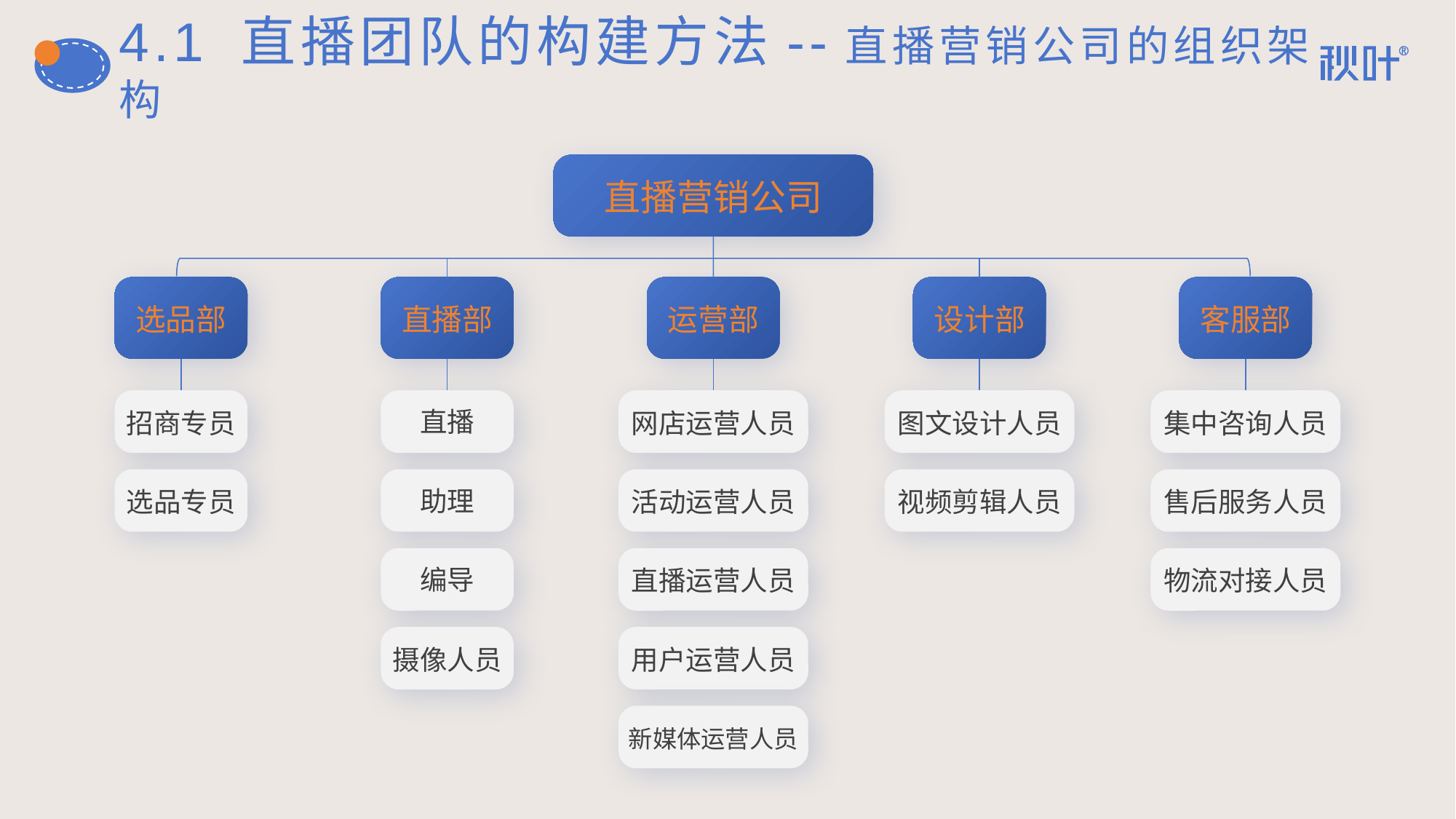

# 4.1 直播团队的构建方法--直播营销公司的组织架构

直播营销公司

选品部

直播部

运营部

设计部

客服部

招商专员

选品专员

直播

助理

编导

摄像人员

网店运营人员

活动运营人员

直播运营人员

用户运营人员

新媒体运营人员

图文设计人员

集中咨询人员

售后服务人员

物流对接人员

视频剪辑人员